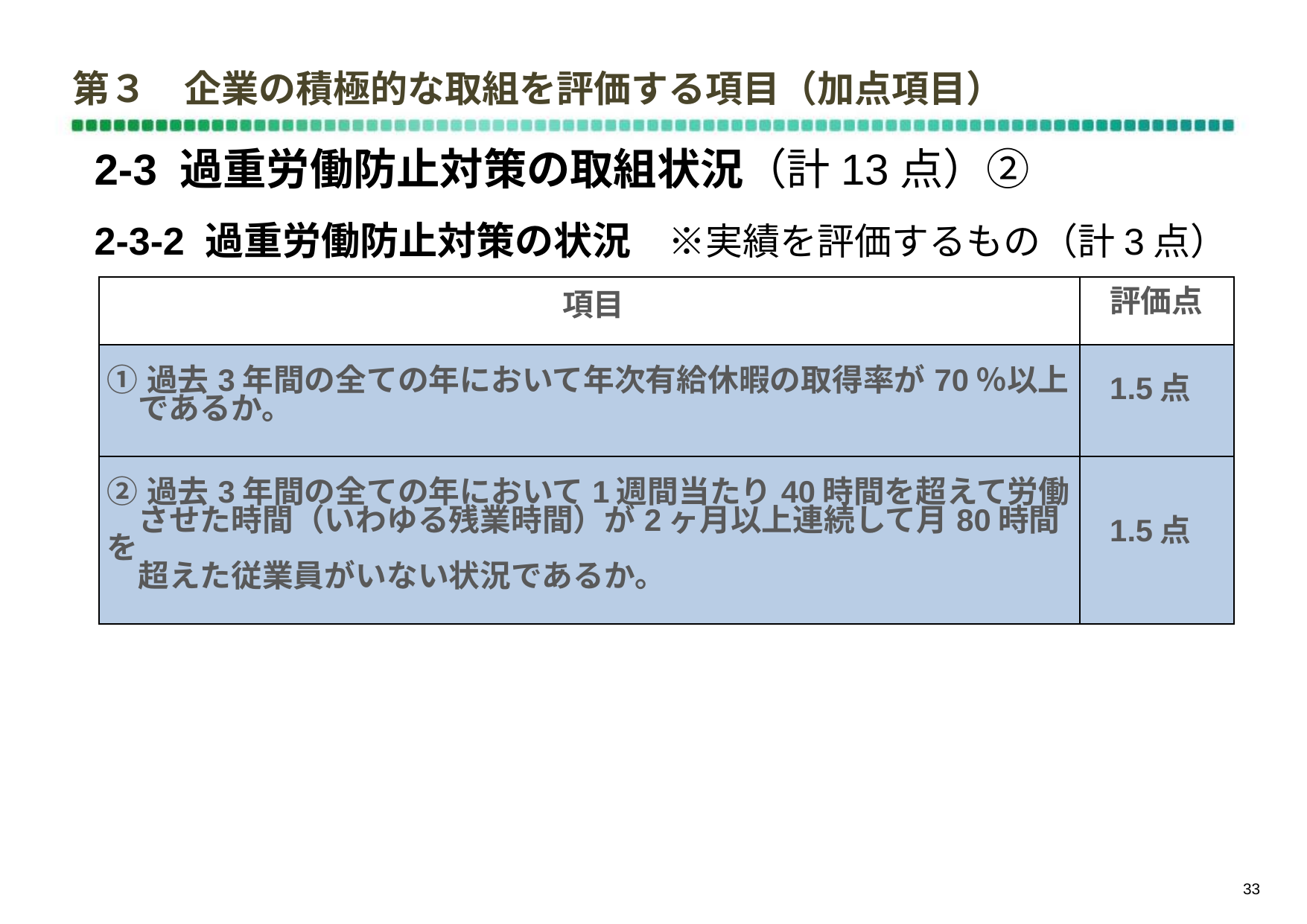

# 第３　企業の積極的な取組を評価する項目（加点項目）
2-3 過重労働防止対策の取組状況（計13点）②

2-3-2 過重労働防止対策の状況　※実績を評価するもの（計3点）
| 項目 | 評価点 |
| --- | --- |
| ①過去3年間の全ての年において年次有給休暇の取得率が70％以上 　であるか。 | 1.5点 |
| ②過去3年間の全ての年において1週間当たり40時間を超えて労働 　させた時間（いわゆる残業時間）が2ヶ月以上連続して月80時間を 　超えた従業員がいない状況であるか。 | 1.5点 |
33